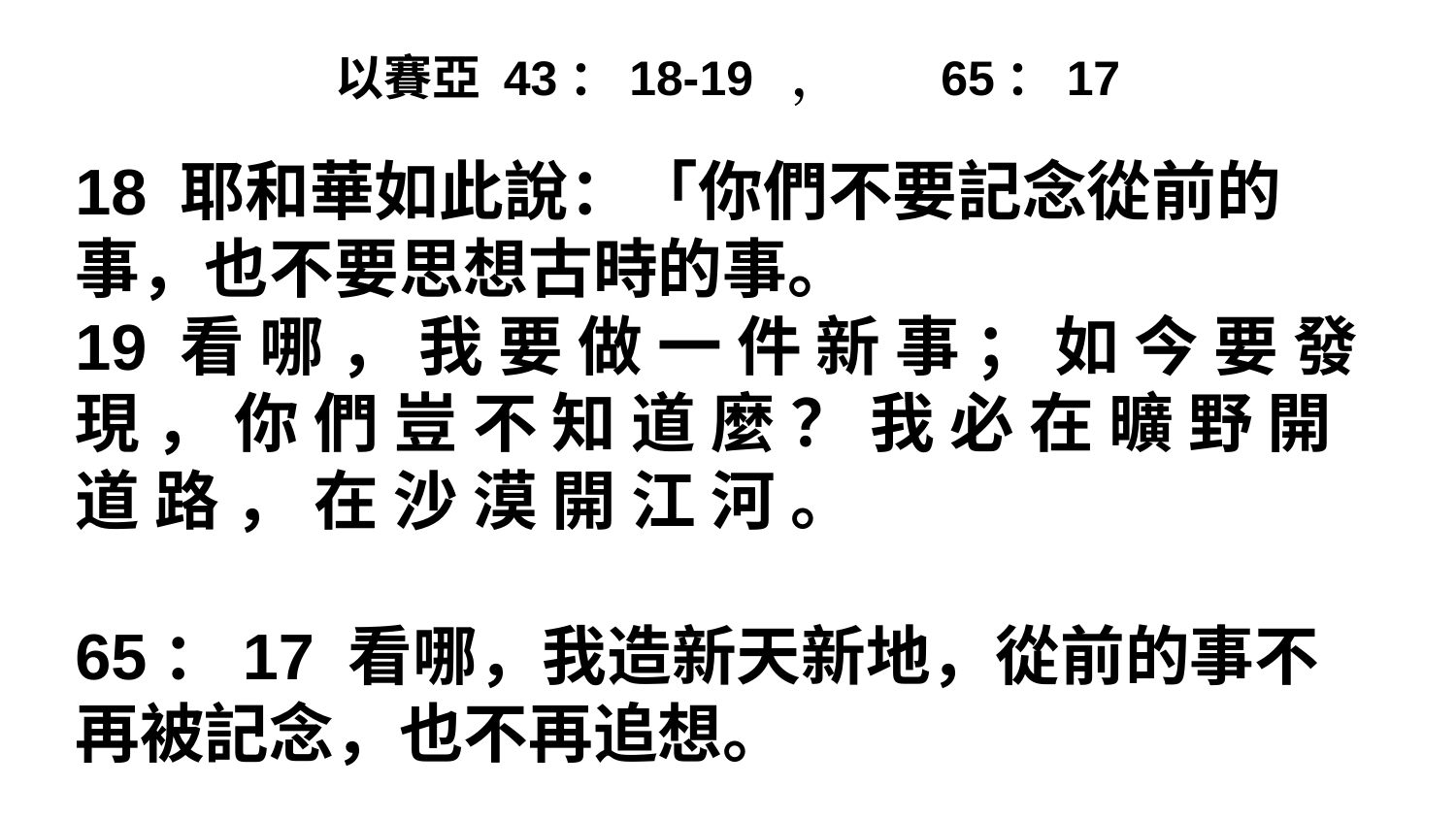

# 以賽亞 43：18-19  ，        65：17
18 耶和華如此說：「你們不要記念從前的事，也不要思想古時的事。
19 看 哪 ， 我 要 做 一 件 新 事 ； 如 今 要 發 現 ， 你 們 豈 不 知 道 麼 ？ 我 必 在 曠 野 開 道 路 ， 在 沙 漠 開 江 河 。

65：17 看哪，我造新天新地，從前的事不再被記念，也不再追想。